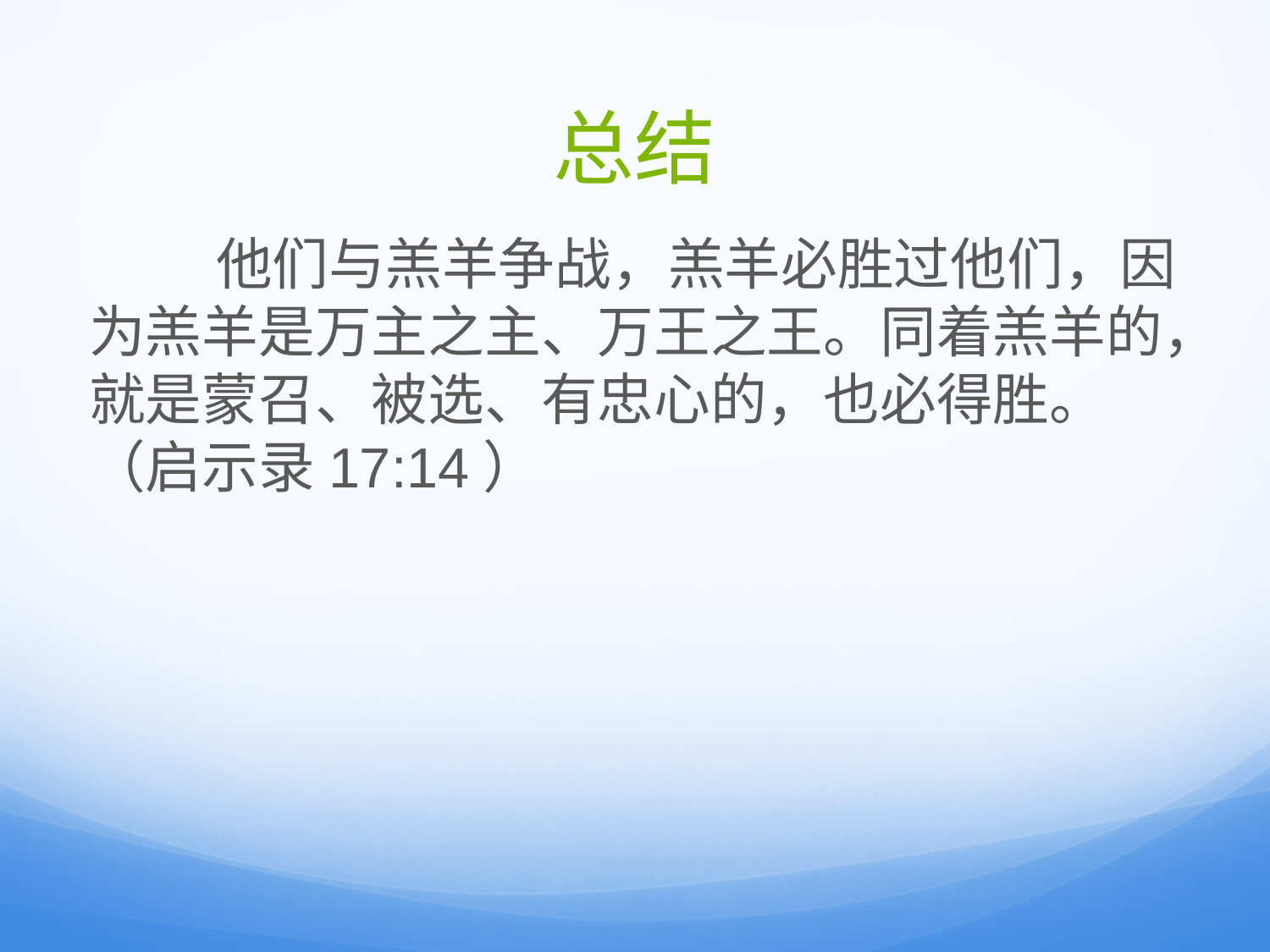

# 总结
	他们与羔羊争战，羔羊必胜过他们，因为羔羊是万主之主、万王之王。同着羔羊的，就是蒙召、被选、有忠心的，也必得胜。（启示录17:14）